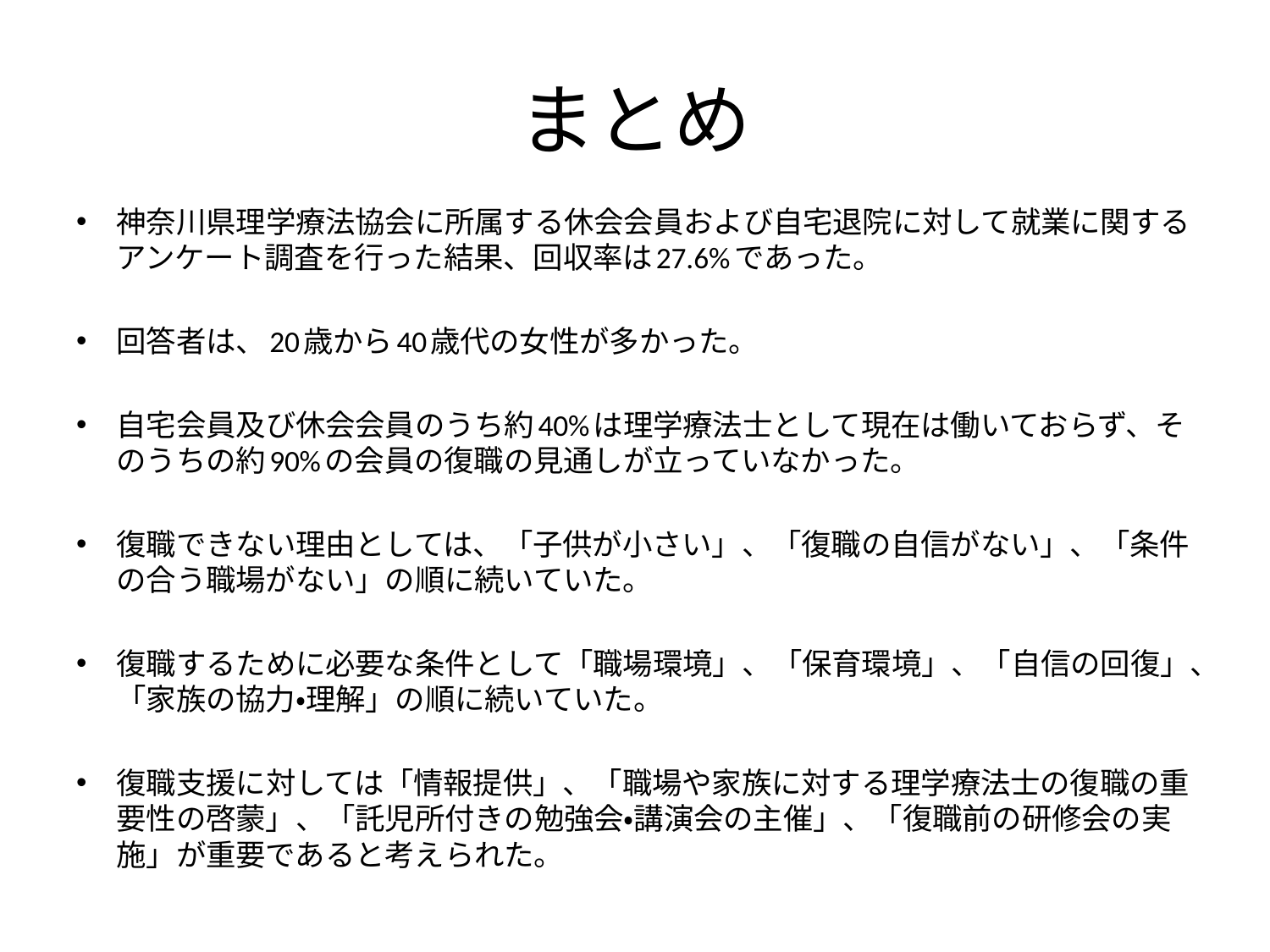

# まとめ
神奈川県理学療法協会に所属する休会会員および自宅退院に対して就業に関するアンケート調査を行った結果、回収率は27.6%であった。

回答者は、20歳から40歳代の女性が多かった。

自宅会員及び休会会員のうち約40%は理学療法士として現在は働いておらず、そのうちの約90%の会員の復職の見通しが立っていなかった。

復職できない理由としては、「子供が小さい」、「復職の自信がない」、「条件の合う職場がない」の順に続いていた。

復職するために必要な条件として「職場環境」、「保育環境」、「自信の回復」、「家族の協力・理解」の順に続いていた。

復職支援に対しては「情報提供」、「職場や家族に対する理学療法士の復職の重要性の啓蒙」、「託児所付きの勉強会・講演会の主催」、「復職前の研修会の実施」が重要であると考えられた。